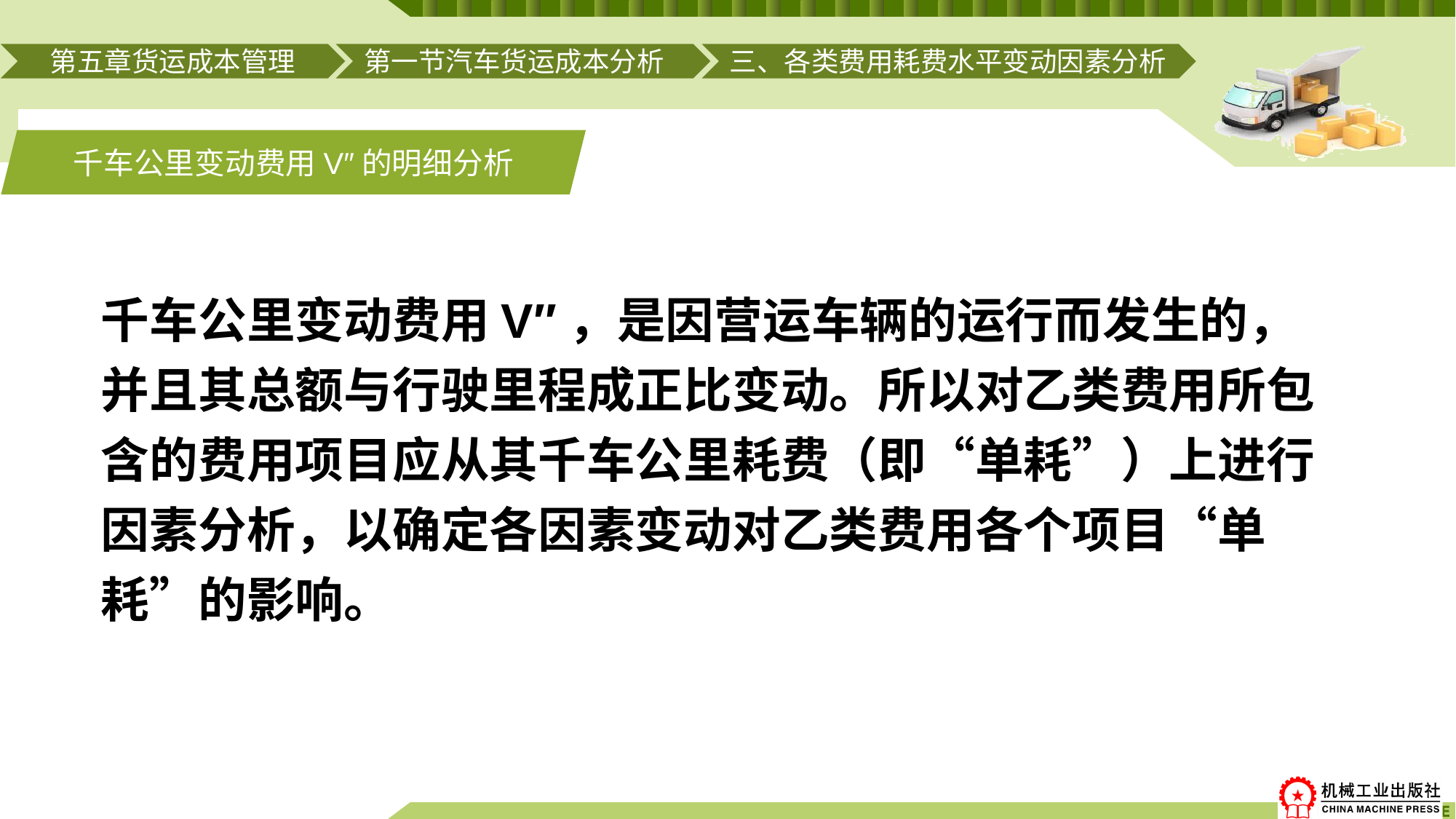

第五章货运成本管理
第一节汽车货运成本分析
三、各类费用耗费水平变动因素分析
千车公里变动费用V″的明细分析
# 千车公里变动费用V″，是因营运车辆的运行而发生的，并且其总额与行驶里程成正比变动。所以对乙类费用所包含的费用项目应从其千车公里耗费（即“单耗”）上进行因素分析，以确定各因素变动对乙类费用各个项目“单耗”的影响。